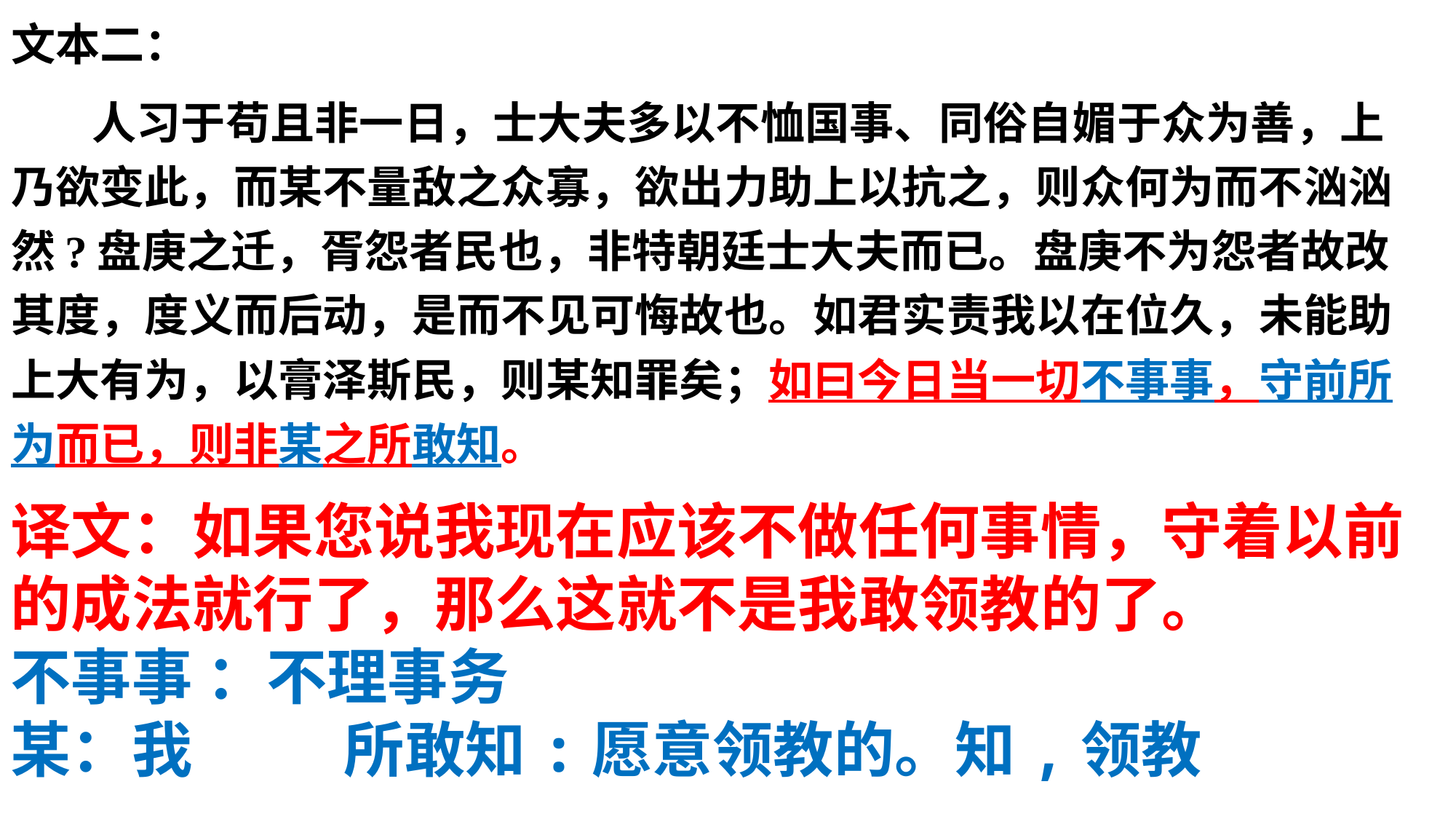

文本二：
       人习于苟且非一日，士大夫多以不恤国事、同俗自媚于众为善，上乃欲变此，而某不量敌之众寡，欲出力助上以抗之，则众何为而不汹汹然?盘庚之迁，胥怨者民也，非特朝廷士大夫而已。盘庚不为怨者故改其度，度义而后动，是而不见可悔故也。如君实责我以在位久，未能助上大有为，以膏泽斯民，则某知罪矣；如曰今日当一切不事事，守前所为而已，则非某之所敢知。

译文：如果您说我现在应该不做任何事情，守着以前的成法就行了，那么这就不是我敢领教的了。
不事事 ：不理事务
某：我           所敢知:愿意领教的。知,领教